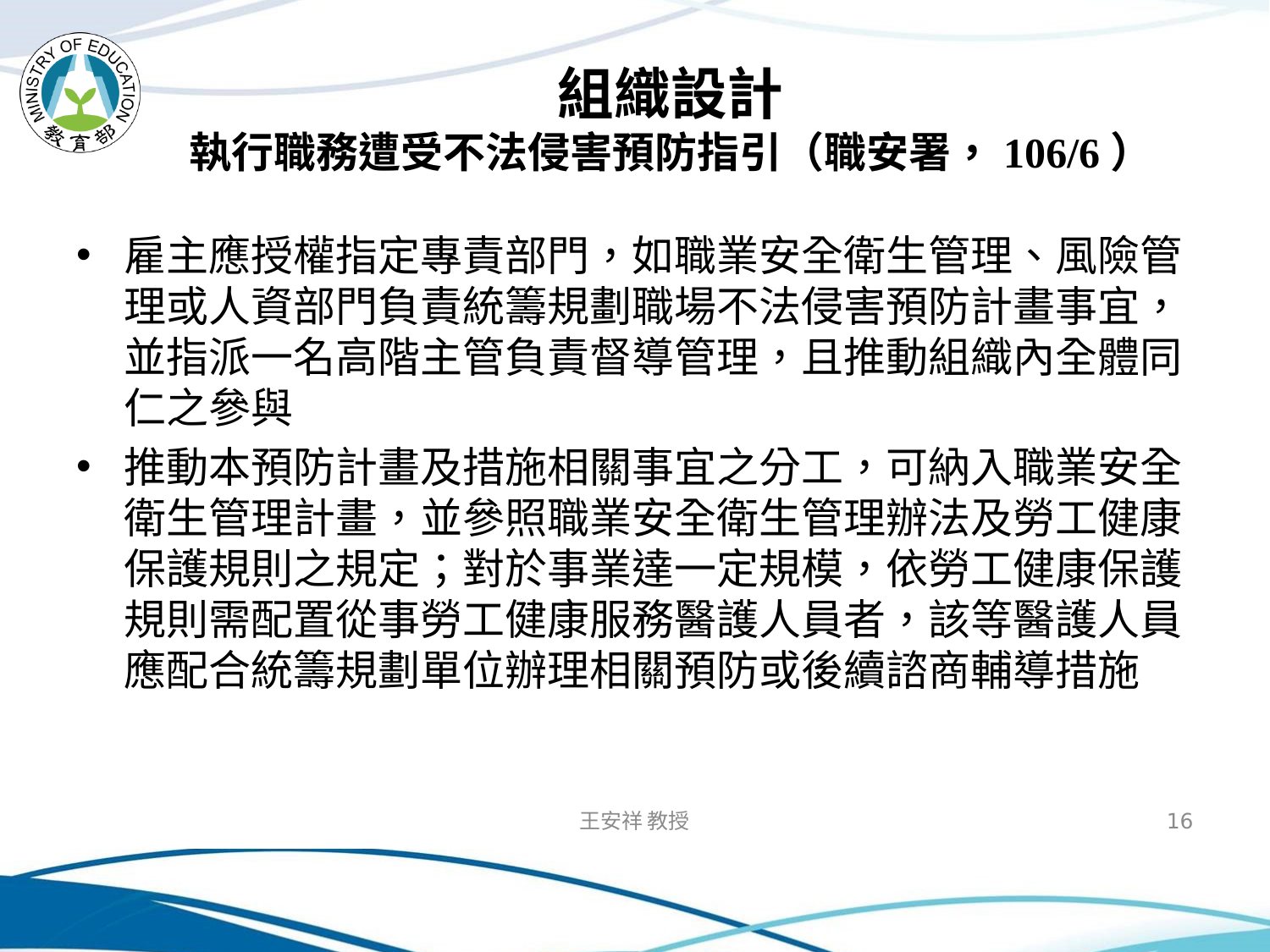

# 組織設計 執行職務遭受不法侵害預防指引（職安署，106/6）
雇主應授權指定專責部門，如職業安全衛生管理、風險管理或人資部門負責統籌規劃職場不法侵害預防計畫事宜，並指派一名高階主管負責督導管理，且推動組織內全體同仁之參與
推動本預防計畫及措施相關事宜之分工，可納入職業安全衛生管理計畫，並參照職業安全衛生管理辦法及勞工健康保護規則之規定；對於事業達一定規模，依勞工健康保護規則需配置從事勞工健康服務醫護人員者，該等醫護人員應配合統籌規劃單位辦理相關預防或後續諮商輔導措施
王安祥 教授
16